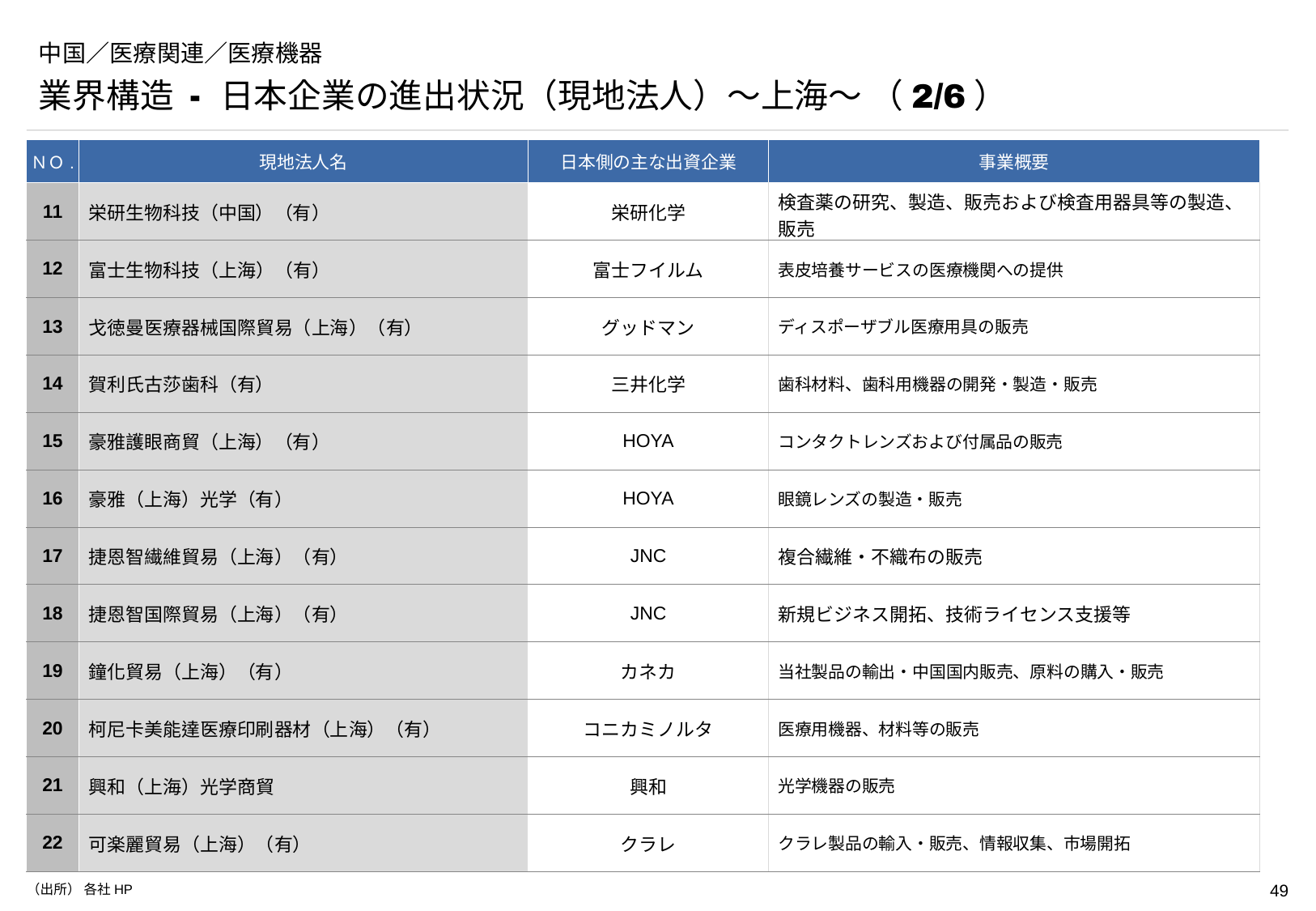

# 中国／医療関連／医療機器
業界構造 - 日本企業の進出状況（現地法人）～上海～ （2/6）
| ＮＯ. | 現地法人名 | 日本側の主な出資企業 | 事業概要 |
| --- | --- | --- | --- |
| 11 | 栄研生物科技（中国）（有） | 栄研化学 | 検査薬の研究、製造、販売および検査用器具等の製造、販売 |
| 12 | 富士生物科技（上海）（有） | 富士フイルム | 表皮培養サービスの医療機関への提供 |
| 13 | 戈徳曼医療器械国際貿易（上海）（有） | グッドマン | ディスポーザブル医療用具の販売 |
| 14 | 賀利氏古莎歯科（有） | 三井化学 | 歯科材料、歯科用機器の開発・製造・販売 |
| 15 | 豪雅護眼商貿（上海）（有） | HOYA | コンタクトレンズおよび付属品の販売 |
| 16 | 豪雅（上海）光学（有） | HOYA | 眼鏡レンズの製造・販売 |
| 17 | 捷恩智繊維貿易（上海）（有） | JNC | 複合繊維・不織布の販売 |
| 18 | 捷恩智国際貿易（上海）（有） | JNC | 新規ビジネス開拓、技術ライセンス支援等 |
| 19 | 鐘化貿易（上海）（有） | カネカ | 当社製品の輸出・中国国内販売、原料の購入・販売 |
| 20 | 柯尼卡美能達医療印刷器材（上海）（有） | コニカミノルタ | 医療用機器、材料等の販売 |
| 21 | 興和（上海）光学商貿 | 興和 | 光学機器の販売 |
| 22 | 可楽麗貿易（上海）（有） | クラレ | クラレ製品の輸入・販売、情報収集、市場開拓 |
（出所） 各社HP